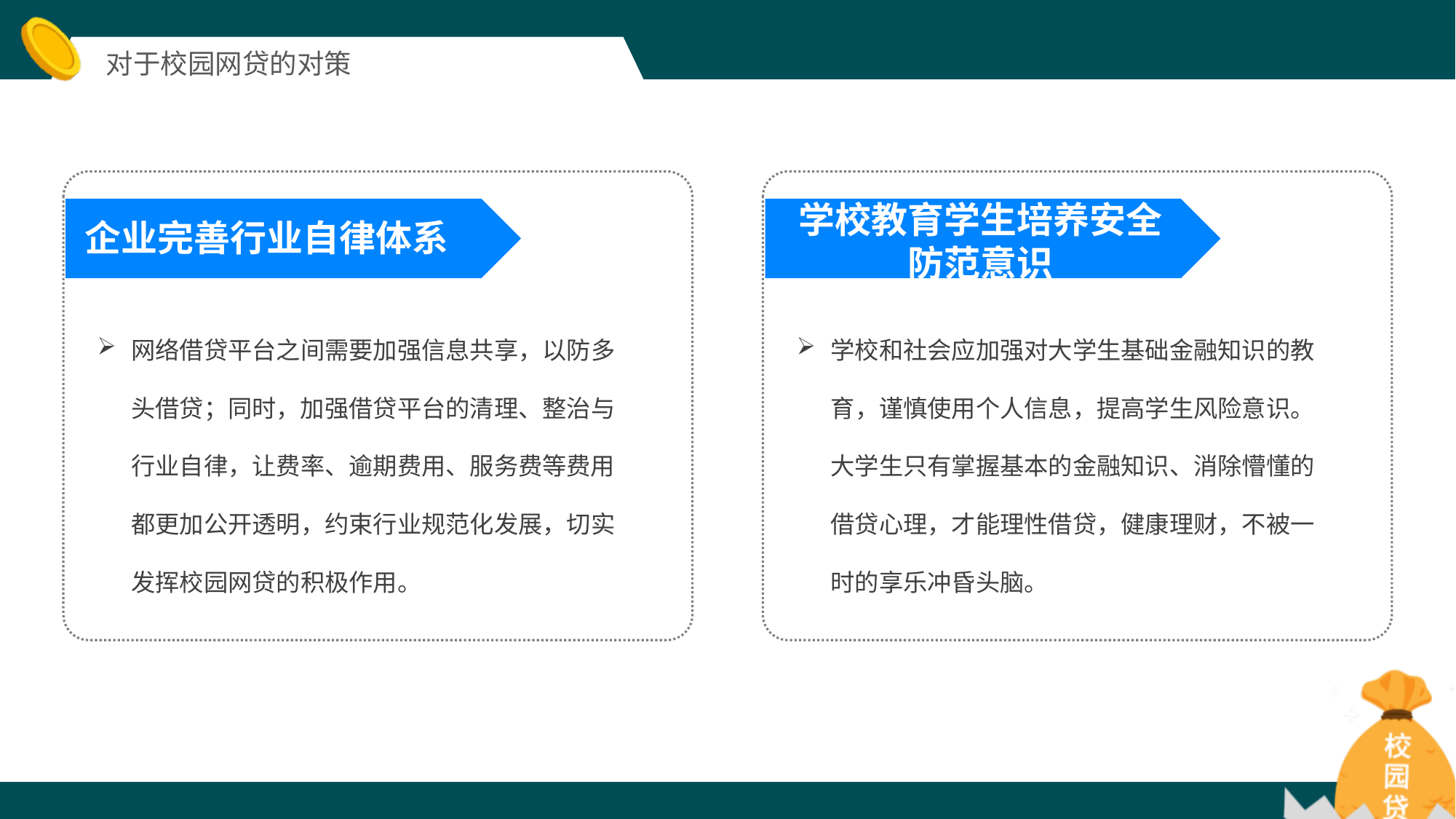

企业完善行业自律体系

学校教育学生培养安全防范意识

网络借贷平台之间需要加强信息共享，以防多头借贷；同时，加强借贷平台的清理、整治与行业自律，让费率、逾期费用、服务费等费用都更加公开透明，约束行业规范化发展，切实发挥校园网贷的积极作用。
学校和社会应加强对大学生基础金融知识的教育，谨慎使用个人信息，提高学生风险意识。大学生只有掌握基本的金融知识、消除懵懂的借贷心理，才能理性借贷，健康理财，不被一时的享乐冲昏头脑。